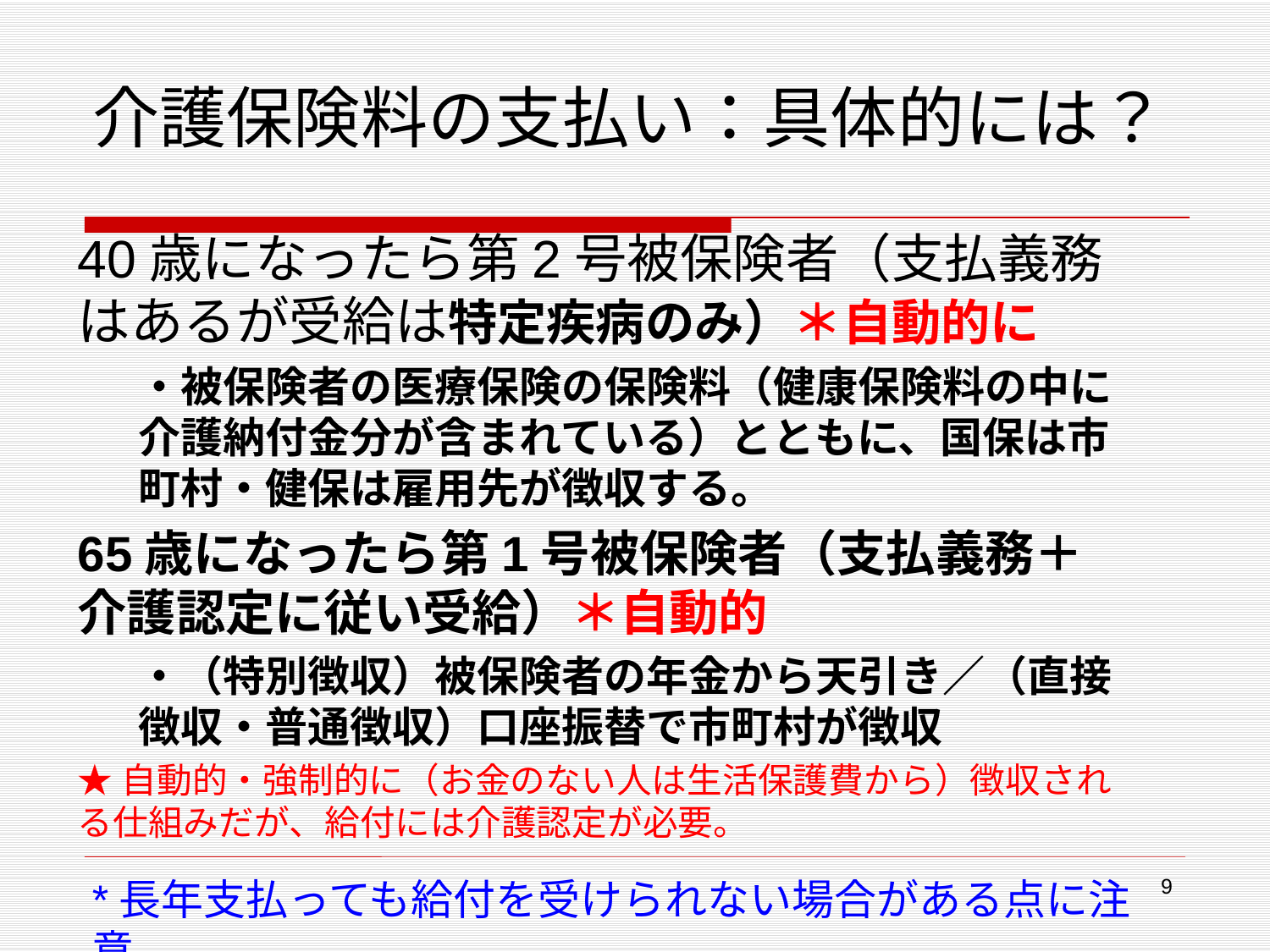

# 介護保険料の支払い：具体的には？
40歳になったら第2号被保険者（支払義務はあるが受給は特定疾病のみ）＊自動的に
・被保険者の医療保険の保険料（健康保険料の中に介護納付金分が含まれている）とともに、国保は市町村・健保は雇用先が徴収する。
65歳になったら第1号被保険者（支払義務＋介護認定に従い受給）＊自動的
・（特別徴収）被保険者の年金から天引き／（直接徴収・普通徴収）口座振替で市町村が徴収
★自動的・強制的に（お金のない人は生活保護費から）徴収される仕組みだが、給付には介護認定が必要。
9
*長年支払っても給付を受けられない場合がある点に注意。